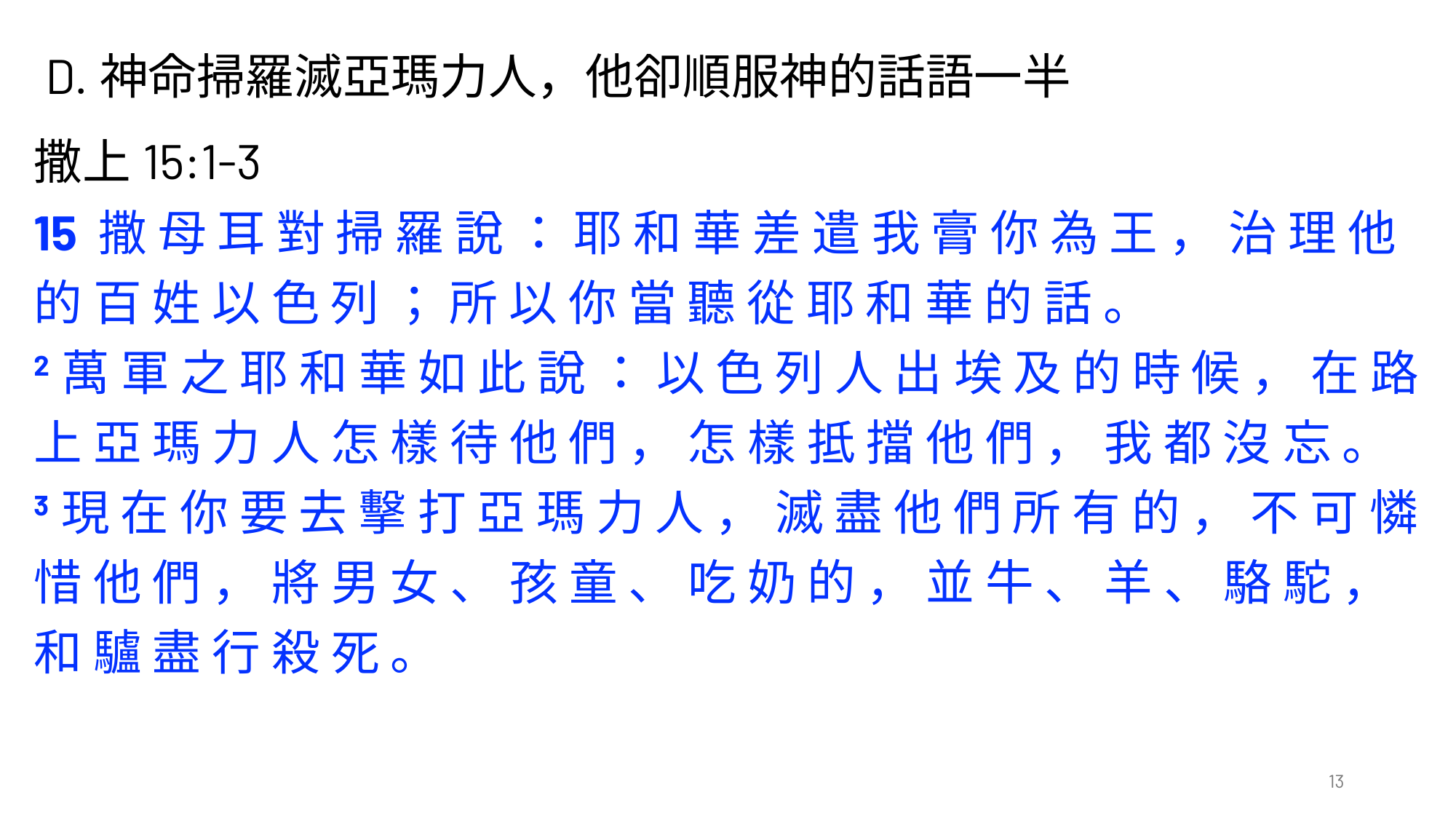

# D.神命掃羅滅亞瑪力人，他卻順服神的話語一半
撒上15:1-3
15 撒 母 耳 對 掃 羅 說 ： 耶 和 華 差 遣 我 膏 你 為 王 ， 治 理 他 的 百 姓 以 色 列 ； 所 以 你 當 聽 從 耶 和 華 的 話 。
2 萬 軍 之 耶 和 華 如 此 說 ： 以 色 列 人 出 埃 及 的 時 候 ， 在 路 上 亞 瑪 力 人 怎 樣 待 他 們 ， 怎 樣 抵 擋 他 們 ， 我 都 沒 忘 。
3 現 在 你 要 去 擊 打 亞 瑪 力 人 ， 滅 盡 他 們 所 有 的 ， 不 可 憐 惜 他 們 ， 將 男 女 、 孩 童 、 吃 奶 的 ， 並 牛 、 羊 、 駱 駝 ， 和 驢 盡 行 殺 死 。

13